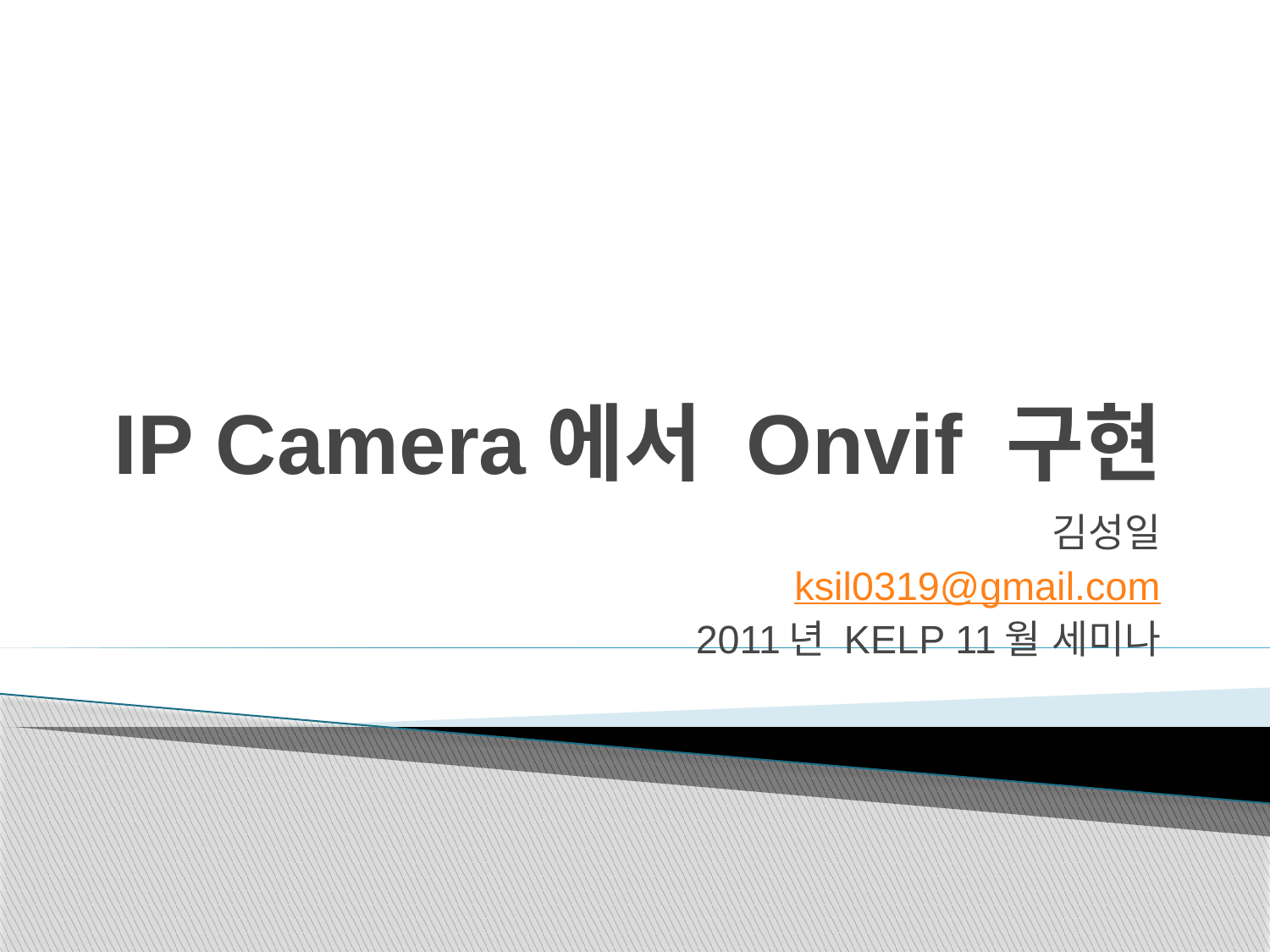

# IP Camera에서 Onvif 구현
김성일
ksil0319@gmail.com
2011년 KELP 11월 세미나